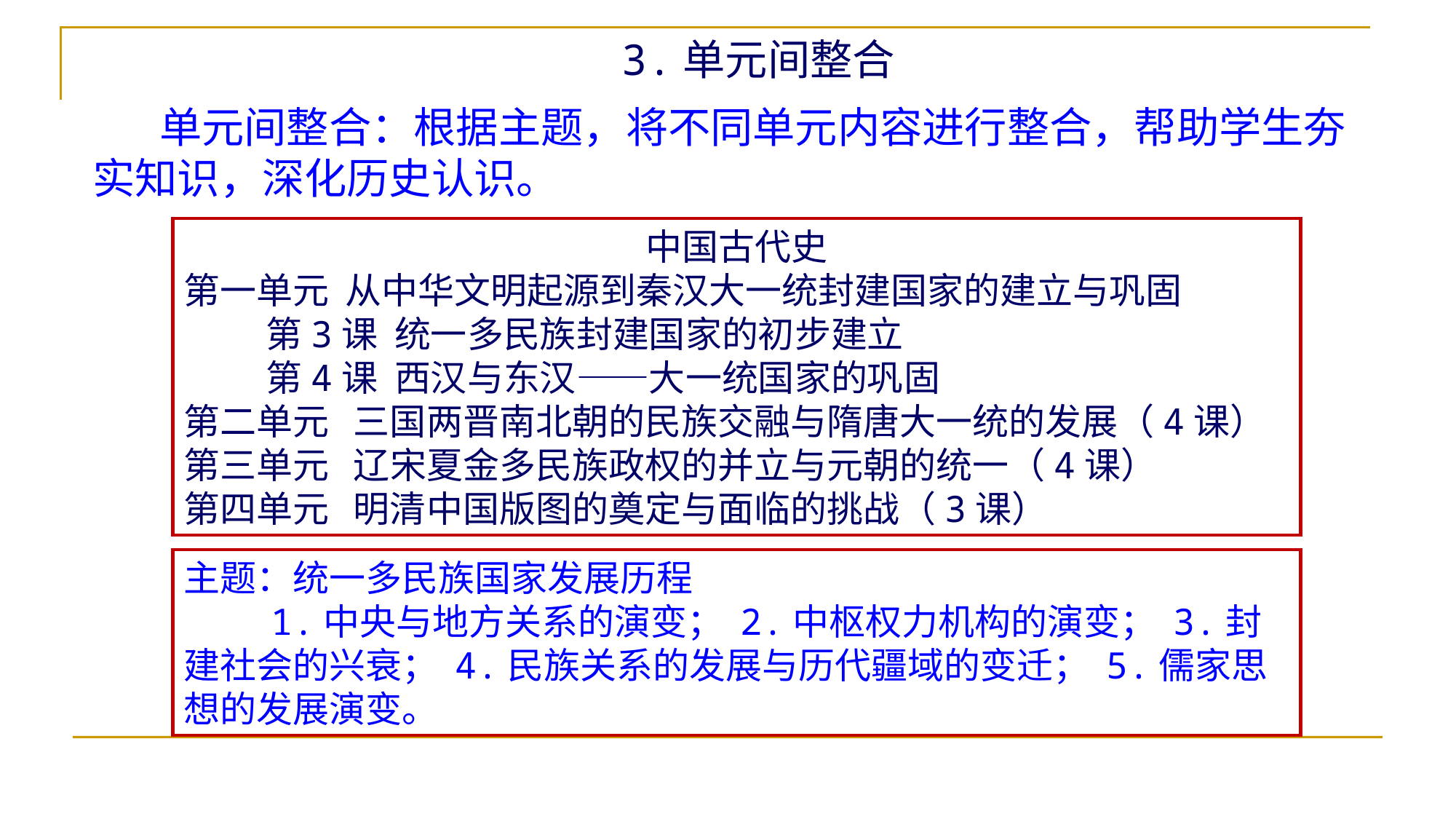

3.单元间整合
      单元间整合：根据主题，将不同单元内容进行整合，帮助学生夯实知识，深化历史认识。
中国古代史
第一单元  从中华文明起源到秦汉大一统封建国家的建立与巩固
         第3课  统一多民族封建国家的初步建立
         第4课  西汉与东汉——大一统国家的巩固
第二单元   三国两晋南北朝的民族交融与隋唐大一统的发展（4课）
第三单元   辽宋夏金多民族政权的并立与元朝的统一（4课）
第四单元   明清中国版图的奠定与面临的挑战（3课）
主题：统一多民族国家发展历程
    1.中央与地方关系的演变； 2.中枢权力机构的演变； 3.封建社会的兴衰； 4.民族关系的发展与历代疆域的变迁； 5.儒家思想的发展演变。